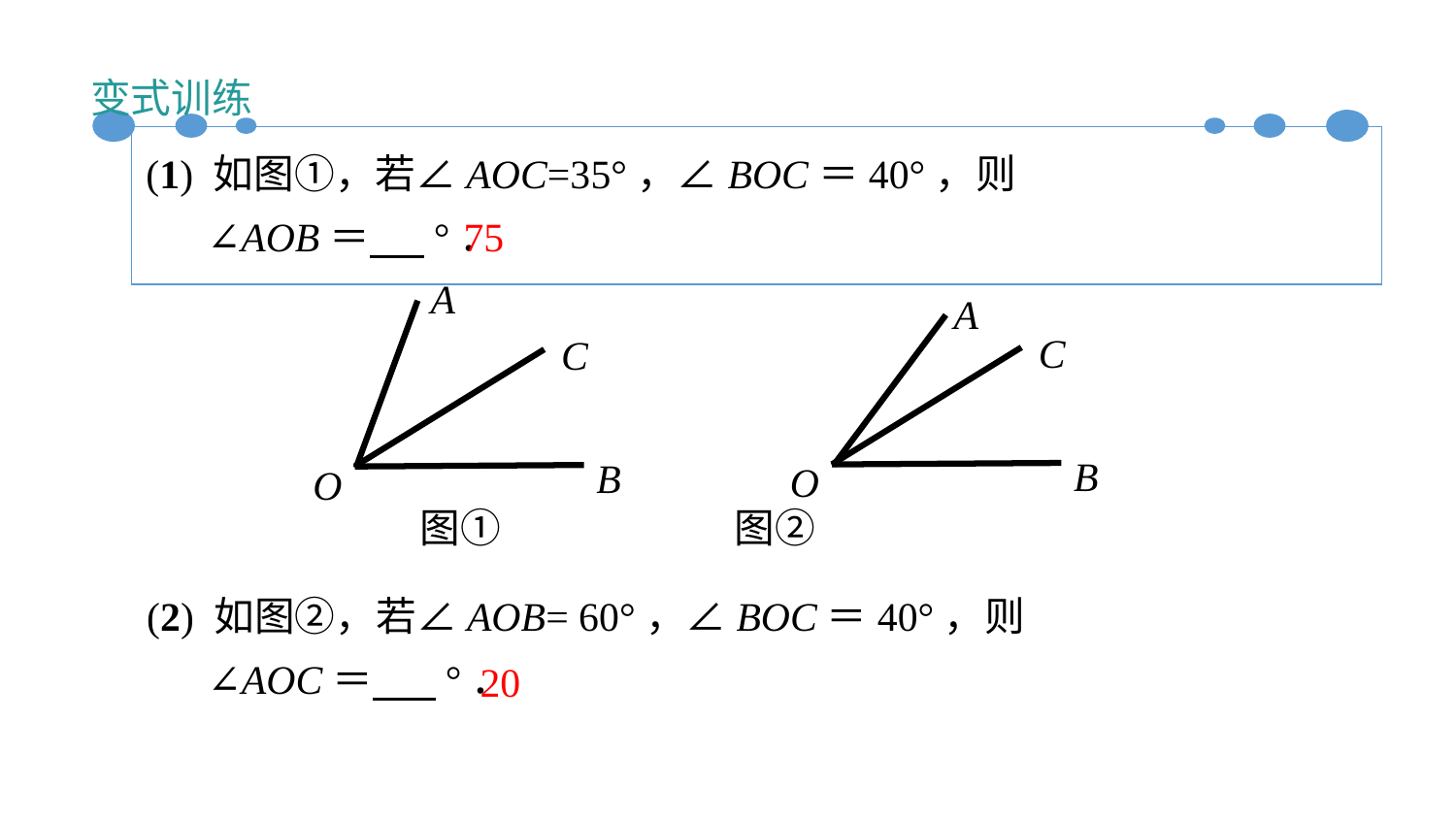

变式训练
(1) 如图①，若∠AOC=35°，∠BOC＝40°，则
      ∠AOB＝      °．
75
A
C
B
O
A
C
B
O
图①                          图②
(2) 如图②，若∠AOB= 60°，∠BOC＝40°，则
      ∠AOC＝       °．

20